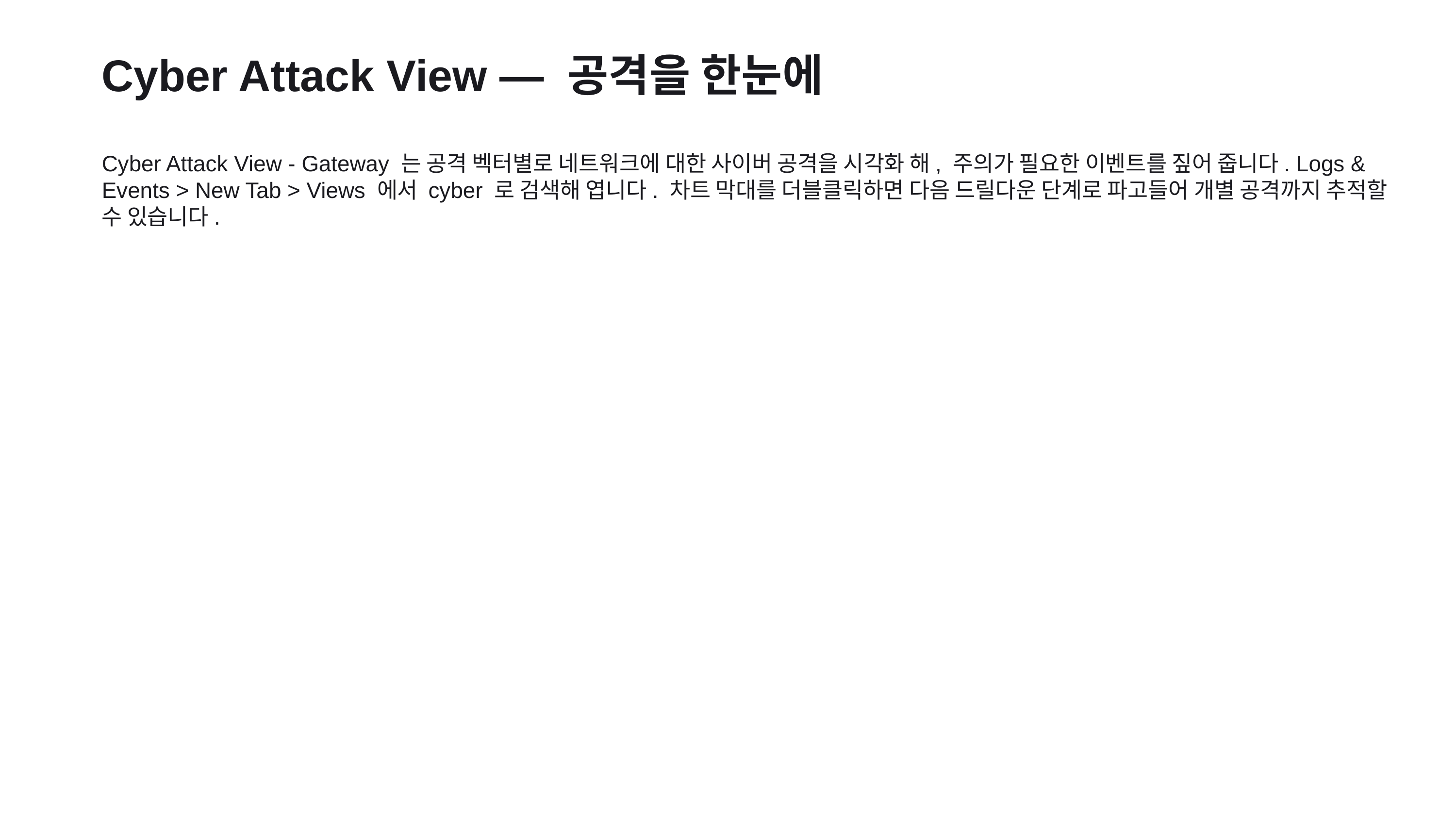

Cyber Attack View — 공격을 한눈에
Cyber Attack View - Gateway 는 공격 벡터별로 네트워크에 대한 사이버 공격을 시각화 해, 주의가 필요한 이벤트를 짚어 줍니다. Logs & Events > New Tab > Views 에서 cyber 로 검색해 엽니다. 차트 막대를 더블클릭하면 다음 드릴다운 단계로 파고들어 개별 공격까지 추적할 수 있습니다.